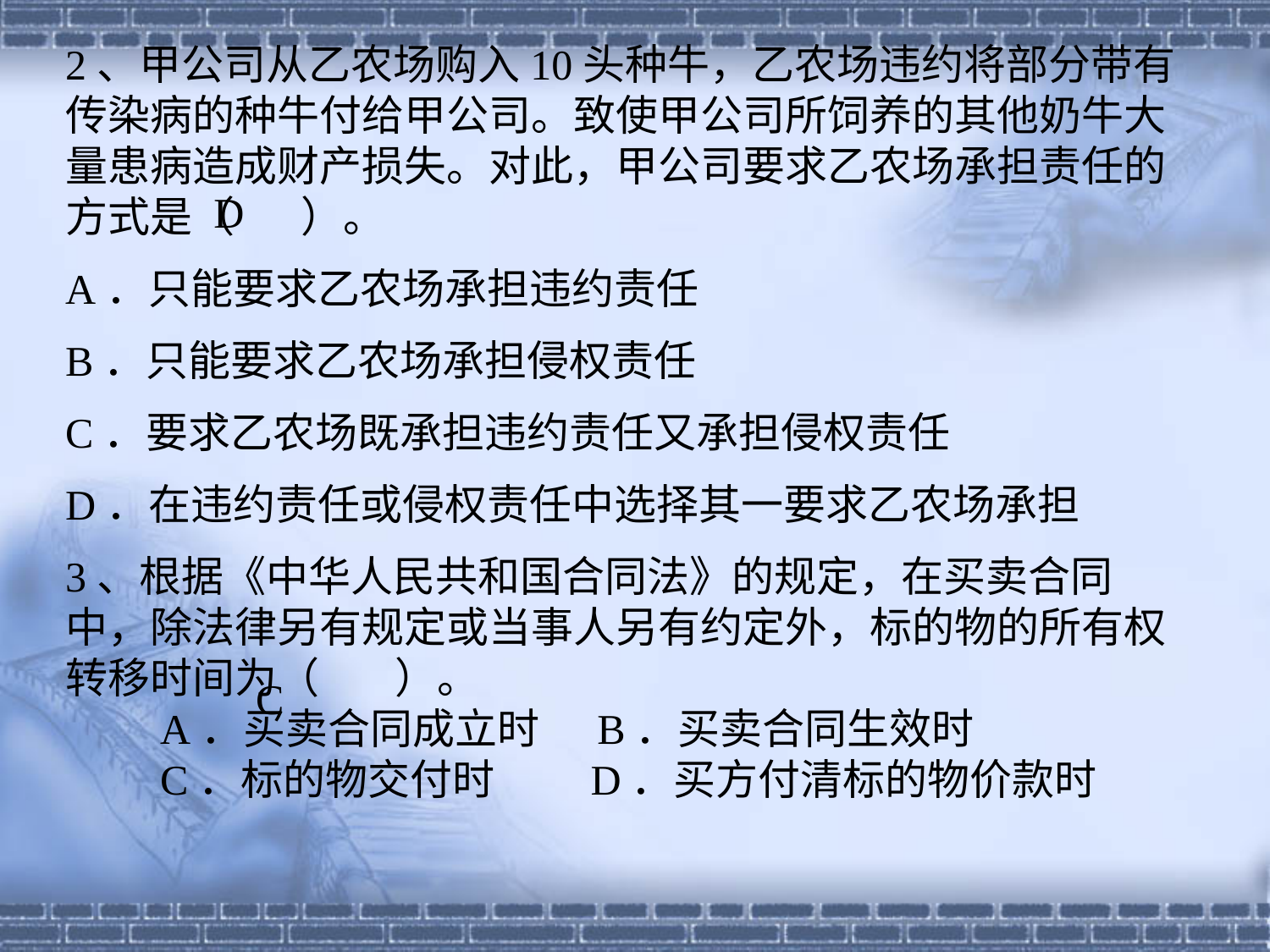

2、甲公司从乙农场购入10头种牛，乙农场违约将部分带有传染病的种牛付给甲公司。致使甲公司所饲养的其他奶牛大量患病造成财产损失。对此，甲公司要求乙农场承担责任的方式是（       ）。
A．只能要求乙农场承担违约责任
B．只能要求乙农场承担侵权责任
C．要求乙农场既承担违约责任又承担侵权责任
D．在违约责任或侵权责任中选择其一要求乙农场承担
3、根据《中华人民共和国合同法》的规定，在买卖合同中，除法律另有规定或当事人另有约定外，标的物的所有权转移时间为（        ）。
　　A．买卖合同成立时     B．买卖合同生效时
　　C．标的物交付时         D．买方付清标的物价款时

D
C